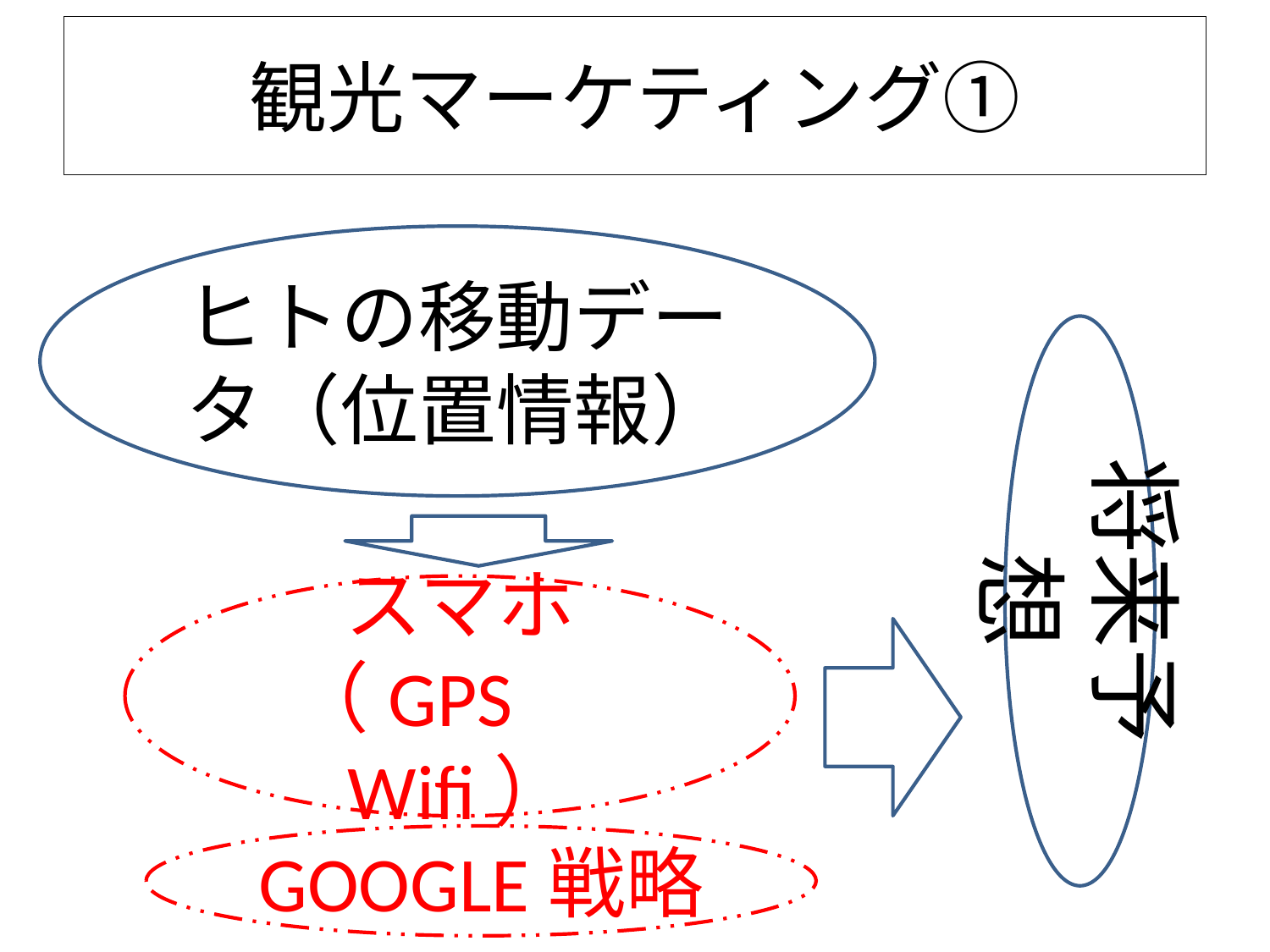

# 観光マーケティング①
ヒトの移動データ（位置情報）
将来予想

スマホ
（GPS　Wifi）

GOOGLE戦略